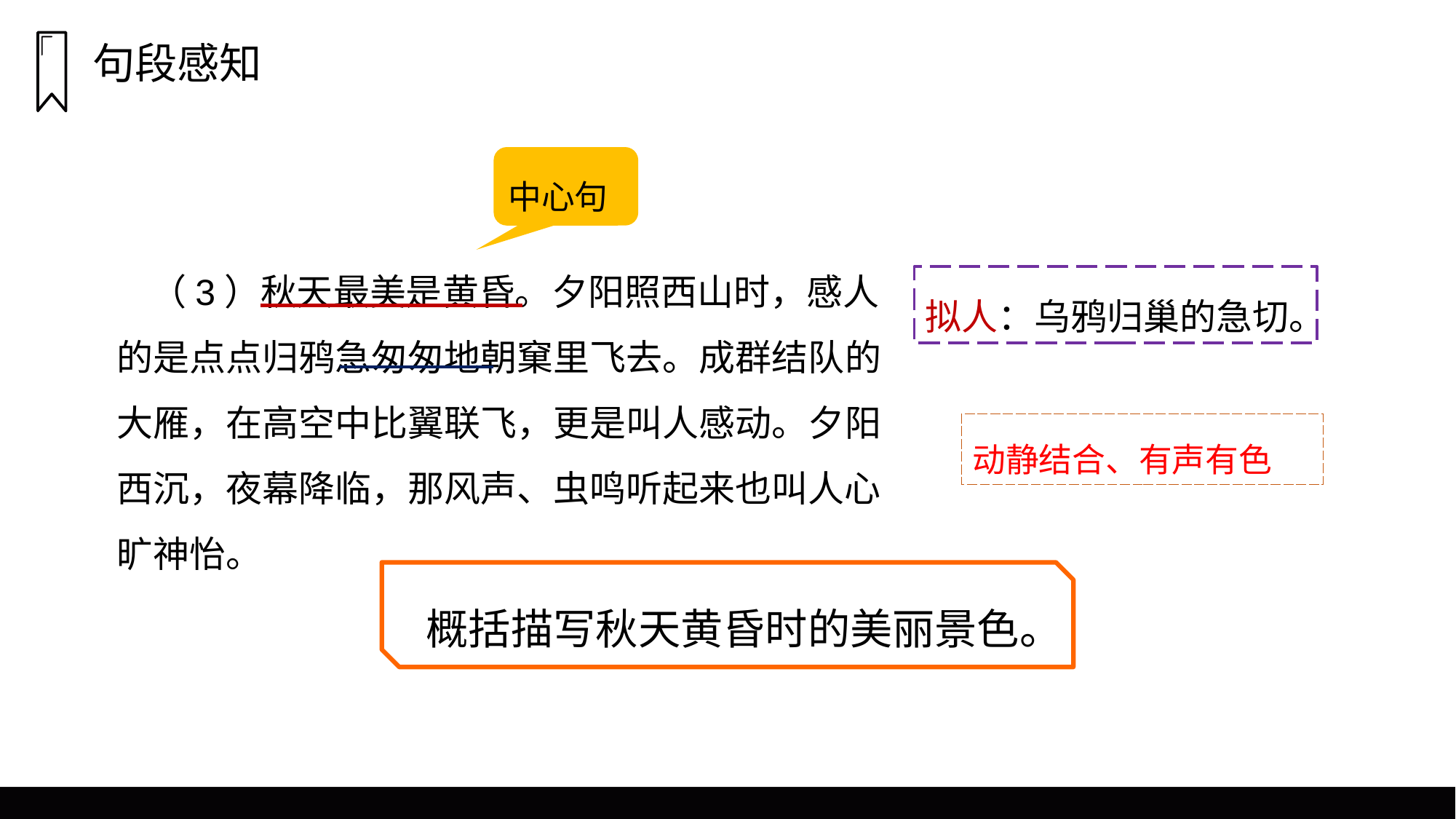

句段感知
中心句
   （3）秋天最美是黄昏。夕阳照西山时，感人的是点点归鸦急匆匆地朝窠里飞去。成群结队的大雁，在高空中比翼联飞，更是叫人感动。夕阳西沉，夜幕降临，那风声、虫鸣听起来也叫人心旷神怡。
拟人：乌鸦归巢的急切。
动静结合、有声有色
  概括描写秋天黄昏时的美丽景色。